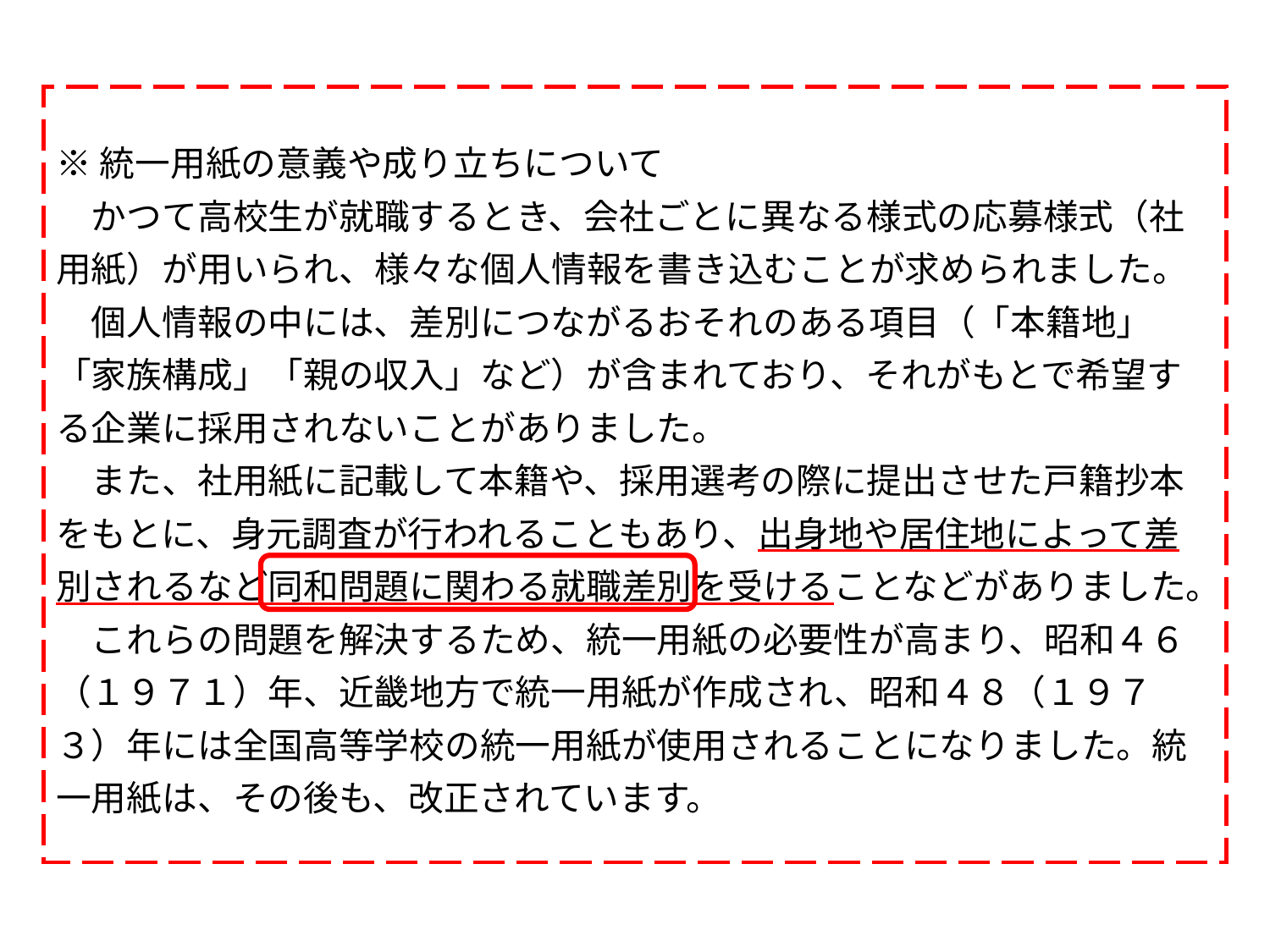

※統一用紙の意義や成り立ちについて
　かつて高校生が就職するとき、会社ごとに異なる様式の応募様式（社用紙）が用いられ、様々な個人情報を書き込むことが求められました。
　個人情報の中には、差別につながるおそれのある項目（「本籍地」「家族構成」「親の収入」など）が含まれており、それがもとで希望する企業に採用されないことがありました。
　また、社用紙に記載して本籍や、採用選考の際に提出させた戸籍抄本をもとに、身元調査が行われることもあり、出身地や居住地によって差別されるなど同和問題に関わる就職差別を受けることなどがありました。
　これらの問題を解決するため、統一用紙の必要性が高まり、昭和４６（１９７１）年、近畿地方で統一用紙が作成され、昭和４８（１９７３）年には全国高等学校の統一用紙が使用されることになりました。統一用紙は、その後も、改正されています。